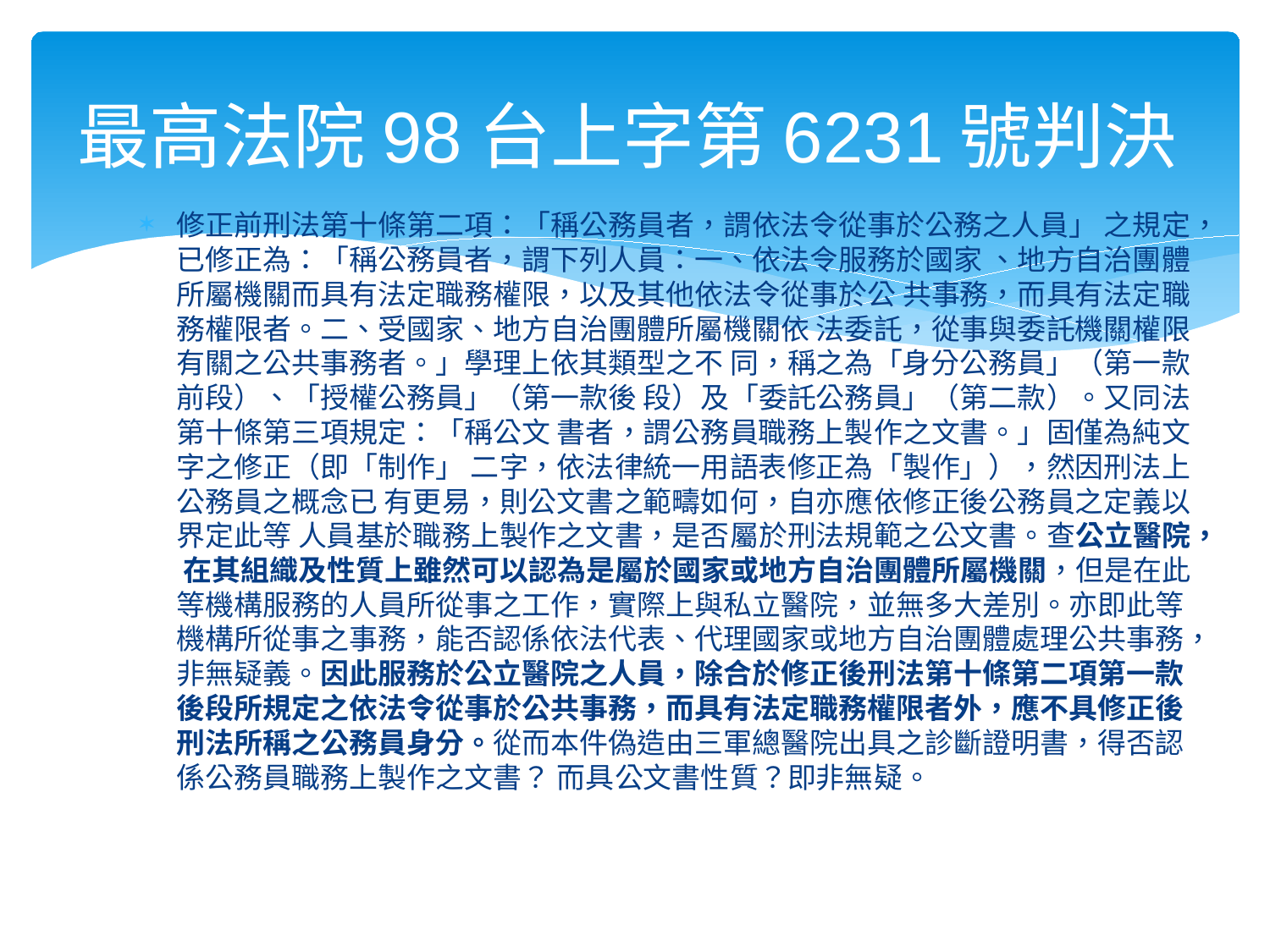

# 最高法院98台上字第6231號判決
修正前刑法第十條第二項：「稱公務員者，謂依法令從事於公務之人員」 之規定，已修正為：「稱公務員者，謂下列人員：一、依法令服務於國家 、地方自治團體所屬機關而具有法定職務權限，以及其他依法令從事於公 共事務，而具有法定職務權限者。二、受國家、地方自治團體所屬機關依 法委託，從事與委託機關權限有關之公共事務者。」學理上依其類型之不 同，稱之為「身分公務員」（第一款前段）、「授權公務員」（第一款後 段）及「委託公務員」（第二款）。又同法第十條第三項規定：「稱公文 書者，謂公務員職務上製作之文書。」固僅為純文字之修正（即「制作」 二字，依法律統一用語表修正為「製作」），然因刑法上公務員之概念已 有更易，則公文書之範疇如何，自亦應依修正後公務員之定義以界定此等 人員基於職務上製作之文書，是否屬於刑法規範之公文書。查公立醫院， 在其組織及性質上雖然可以認為是屬於國家或地方自治團體所屬機關，但是在此等機構服務的人員所從事之工作，實際上與私立醫院，並無多大差別。亦即此等機構所從事之事務，能否認係依法代表、代理國家或地方自治團體處理公共事務，非無疑義。因此服務於公立醫院之人員，除合於修正後刑法第十條第二項第一款後段所規定之依法令從事於公共事務，而具有法定職務權限者外，應不具修正後刑法所稱之公務員身分。從而本件偽造由三軍總醫院出具之診斷證明書，得否認係公務員職務上製作之文書？ 而具公文書性質？即非無疑。